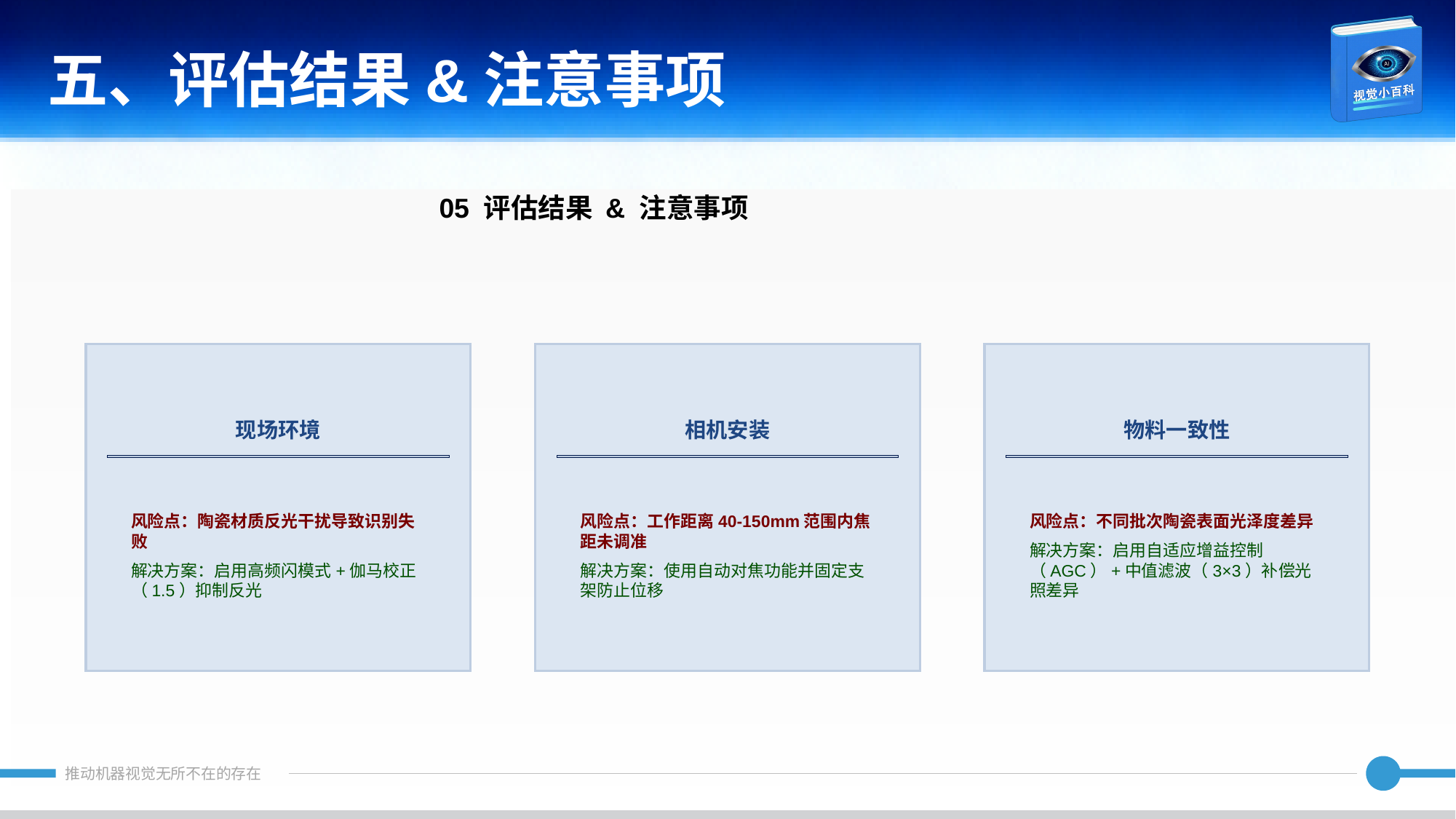

五、评估结果&注意事项

05 评估结果 & 注意事项

现场环境

相机安装

物料一致性

风险点：陶瓷材质反光干扰导致识别失败
解决方案：启用高频闪模式+伽马校正（1.5）抑制反光

风险点：工作距离40-150mm范围内焦距未调准
解决方案：使用自动对焦功能并固定支架防止位移

风险点：不同批次陶瓷表面光泽度差异
解决方案：启用自适应增益控制（AGC）+中值滤波（3×3）补偿光照差异
10